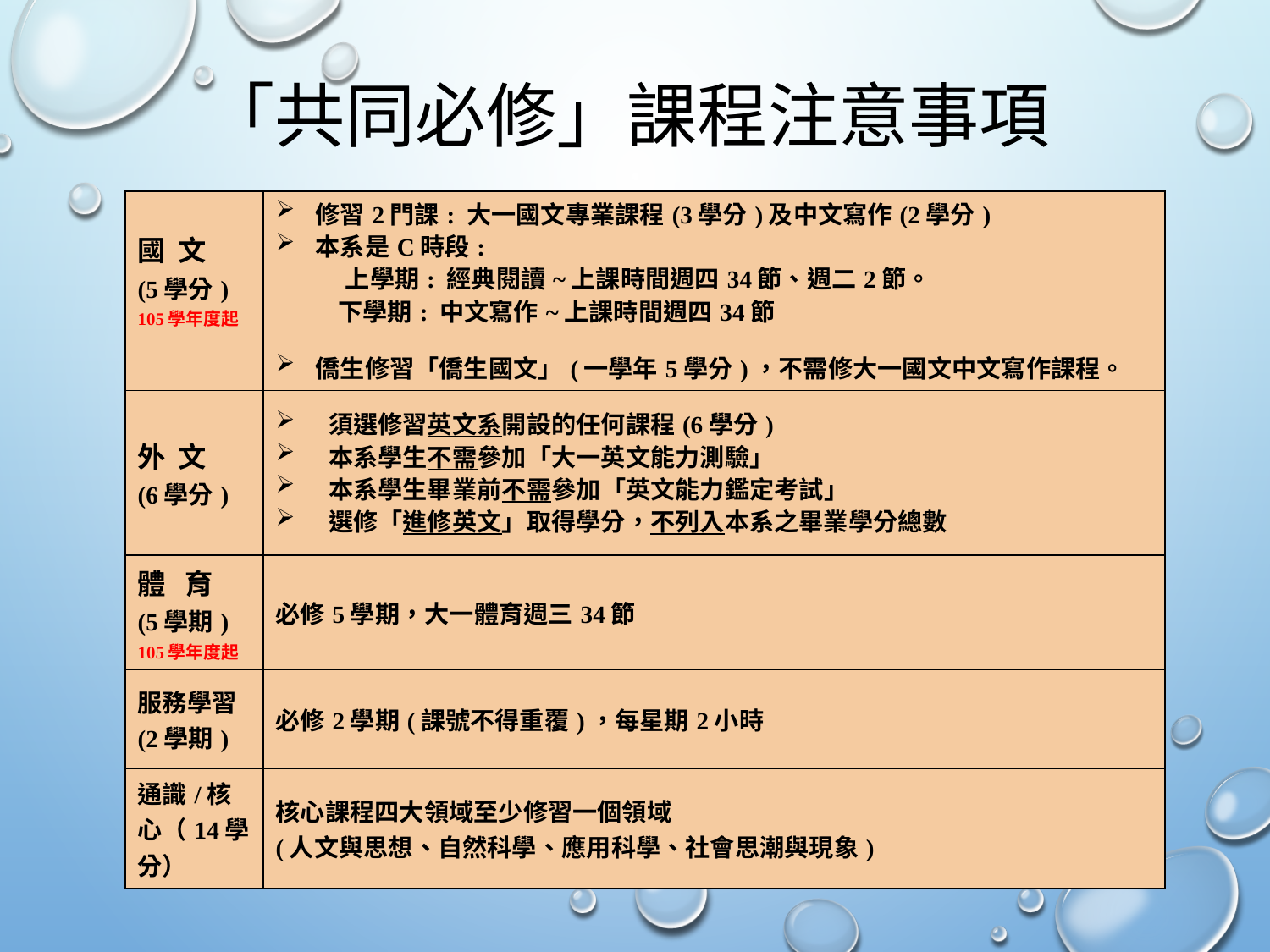

# 「共同必修」課程注意事項
| 國 文 (5學分) 105學年度起 | 修習2門課: 大一國文專業課程(3學分)及中文寫作(2學分) 本系是C時段: 上學期: 經典閱讀~上課時間週四34節、週二2節。 下學期: 中文寫作~上課時間週四34節 僑生修習「僑生國文」(一學年5學分)，不需修大一國文中文寫作課程。 |
| --- | --- |
| 外 文 (6學分) | 須選修習英文系開設的任何課程(6學分) 本系學生不需參加「大一英文能力測驗」 本系學生畢業前不需參加「英文能力鑑定考試」 選修「進修英文」取得學分，不列入本系之畢業學分總數 |
| 體 育 (5學期) 105學年度起 | 必修5學期，大一體育週三34節 |
| 服務學習 (2學期) | 必修2學期(課號不得重覆)，每星期2小時 |
| 通識/核心（14學分） | 核心課程四大領域至少修習一個領域 (人文與思想、自然科學、應用科學、社會思潮與現象) |
4